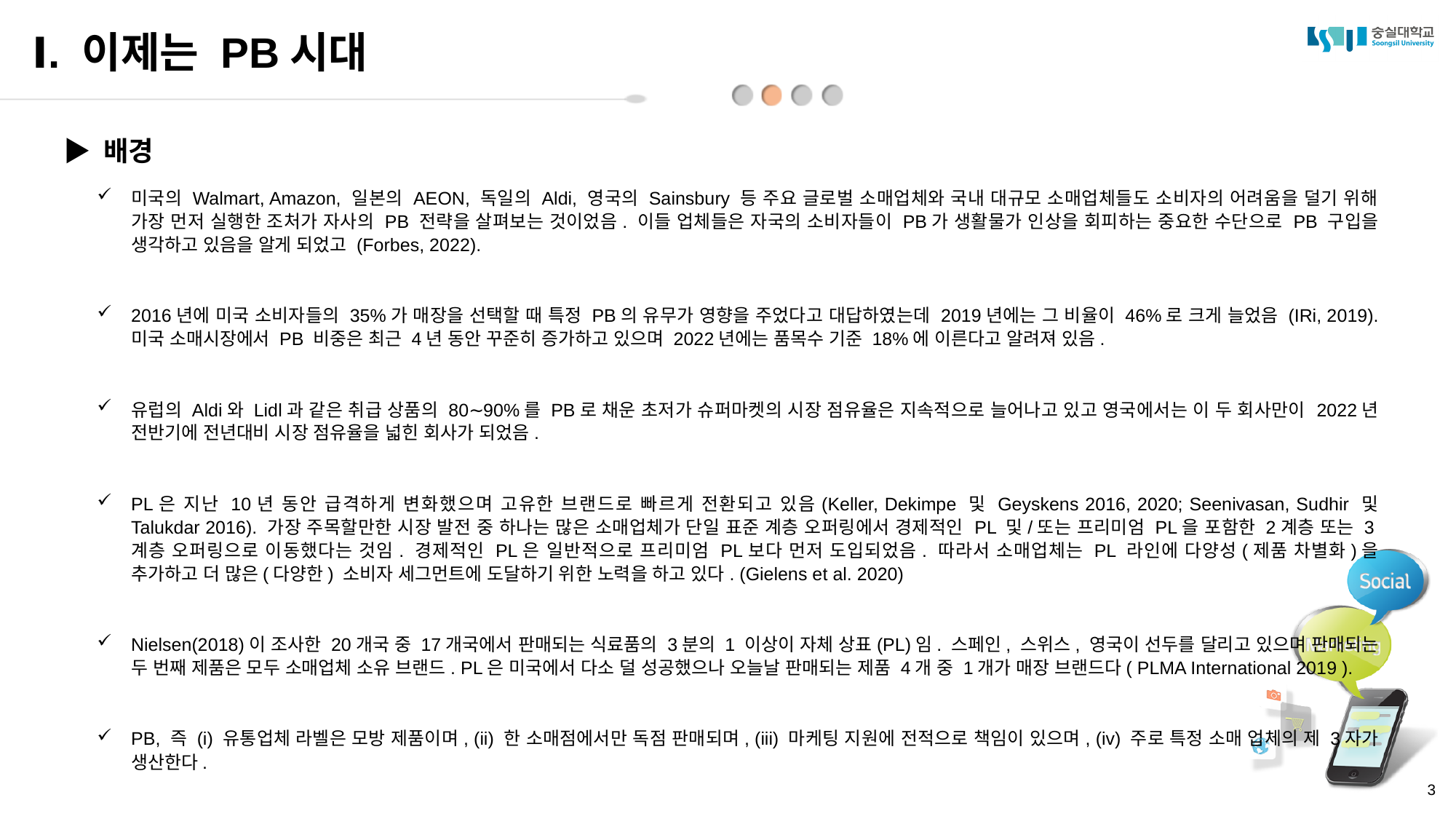

Ⅰ. 이제는 PB시대
▶ 배경
미국의 Walmart, Amazon, 일본의 AEON, 독일의 Aldi, 영국의 Sainsbury 등 주요 글로벌 소매업체와 국내 대규모 소매업체들도 소비자의 어려움을 덜기 위해 가장 먼저 실행한 조처가 자사의 PB 전략을 살펴보는 것이었음. 이들 업체들은 자국의 소비자들이 PB가 생활물가 인상을 회피하는 중요한 수단으로 PB 구입을 생각하고 있음을 알게 되었고 (Forbes, 2022).

2016년에 미국 소비자들의 35%가 매장을 선택할 때 특정 PB의 유무가 영향을 주었다고 대답하였는데 2019년에는 그 비율이 46%로 크게 늘었음 (IRi, 2019). 미국 소매시장에서 PB 비중은 최근 4년 동안 꾸준히 증가하고 있으며 2022년에는 품목수 기준 18%에 이른다고 알려져 있음.

유럽의 Aldi와 Lidl과 같은 취급 상품의 80∼90%를 PB로 채운 초저가 슈퍼마켓의 시장 점유율은 지속적으로 늘어나고 있고 영국에서는 이 두 회사만이 2022년 전반기에 전년대비 시장 점유율을 넓힌 회사가 되었음.

PL은 지난 10년 동안 급격하게 변화했으며 고유한 브랜드로 빠르게 전환되고 있음(Keller, Dekimpe 및 Geyskens 2016, 2020; Seenivasan, Sudhir 및 Talukdar 2016). 가장 주목할만한 시장 발전 중 하나는 많은 소매업체가 단일 표준 계층 오퍼링에서 경제적인 PL 및/또는 프리미엄 PL을 포함한 2계층 또는 3계층 오퍼링으로 이동했다는 것임. 경제적인 PL은 일반적으로 프리미엄 PL보다 먼저 도입되었음. 따라서 소매업체는 PL 라인에 다양성(제품 차별화)을 추가하고 더 많은(다양한) 소비자 세그먼트에 도달하기 위한 노력을 하고 있다. (Gielens et al. 2020)

Nielsen(2018)이 조사한 20개국 중 17개국에서 판매되는 식료품의 3분의 1 이상이 자체 상표(PL)임. 스페인, 스위스, 영국이 선두를 달리고 있으며 판매되는 두 번째 제품은 모두 소매업체 소유 브랜드. PL은 미국에서 다소 덜 성공했으나 오늘날 판매되는 제품 4개 중 1개가 매장 브랜드다( PLMA International 2019 ).

PB, 즉 (i) 유통업체 라벨은 모방 제품이며, (ii) 한 소매점에서만 독점 판매되며, (iii) 마케팅 지원에 전적으로 책임이 있으며, (iv) 주로 특정 소매 업체의 제 3자가 생산한다.
3